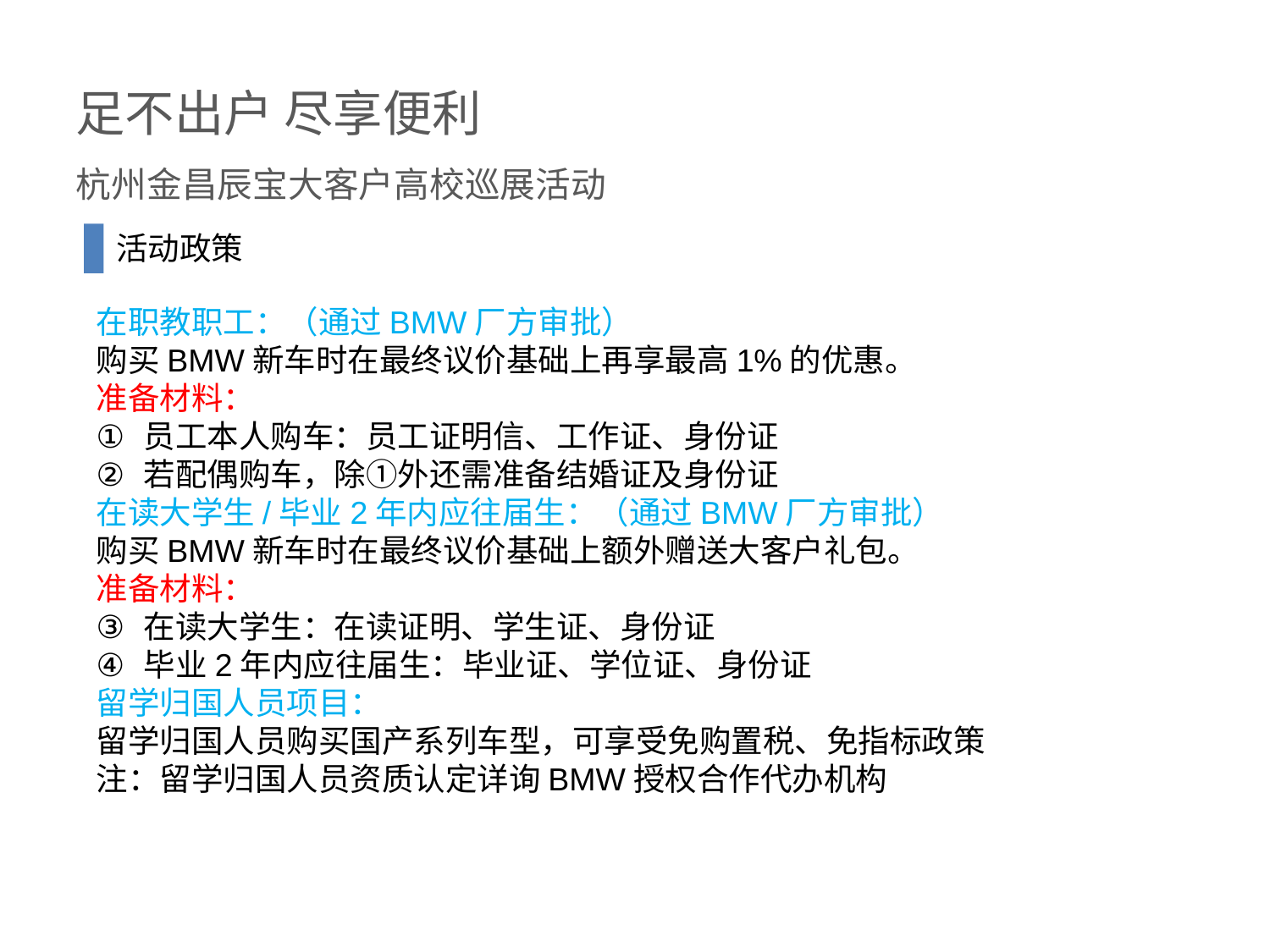

活动政策

在职教职工：（通过BMW厂方审批）
购买BMW新车时在最终议价基础上再享最高1%的优惠。
准备材料：
员工本人购车：员工证明信、工作证、身份证
若配偶购车，除①外还需准备结婚证及身份证
在读大学生/毕业2年内应往届生：（通过BMW厂方审批）
购买BMW新车时在最终议价基础上额外赠送大客户礼包。
准备材料：
在读大学生：在读证明、学生证、身份证
毕业2年内应往届生：毕业证、学位证、身份证
留学归国人员项目：
留学归国人员购买国产系列车型，可享受免购置税、免指标政策
注：留学归国人员资质认定详询BMW授权合作代办机构